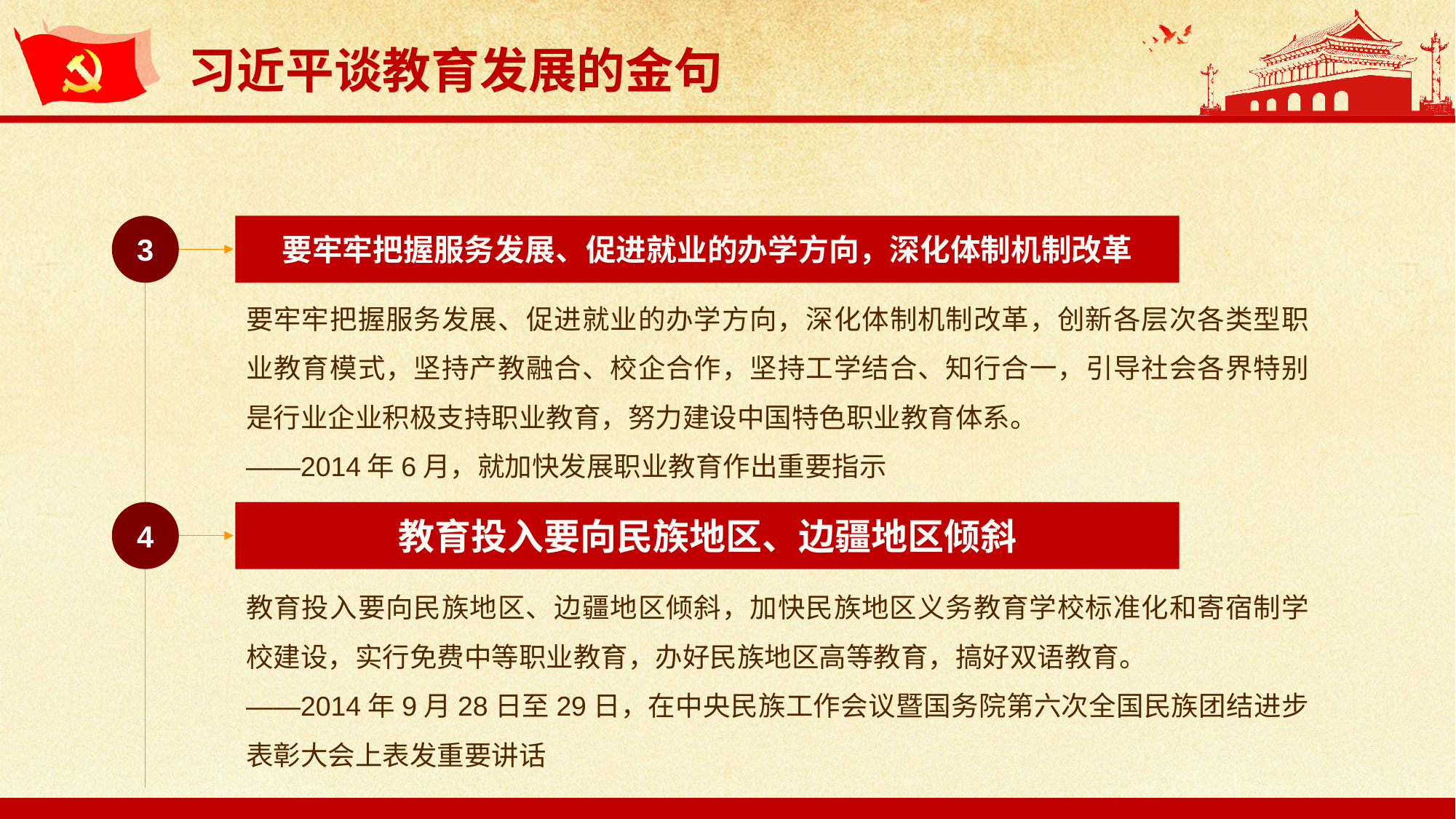

3
要牢牢把握服务发展、促进就业的办学方向，深化体制机制改革
要牢牢把握服务发展、促进就业的办学方向，深化体制机制改革，创新各层次各类型职业教育模式，坚持产教融合、校企合作，坚持工学结合、知行合一，引导社会各界特别是行业企业积极支持职业教育，努力建设中国特色职业教育体系。
——2014年6月，就加快发展职业教育作出重要指示
4
教育投入要向民族地区、边疆地区倾斜
教育投入要向民族地区、边疆地区倾斜，加快民族地区义务教育学校标准化和寄宿制学校建设，实行免费中等职业教育，办好民族地区高等教育，搞好双语教育。
——2014年9月28日至29日，在中央民族工作会议暨国务院第六次全国民族团结进步表彰大会上表发重要讲话